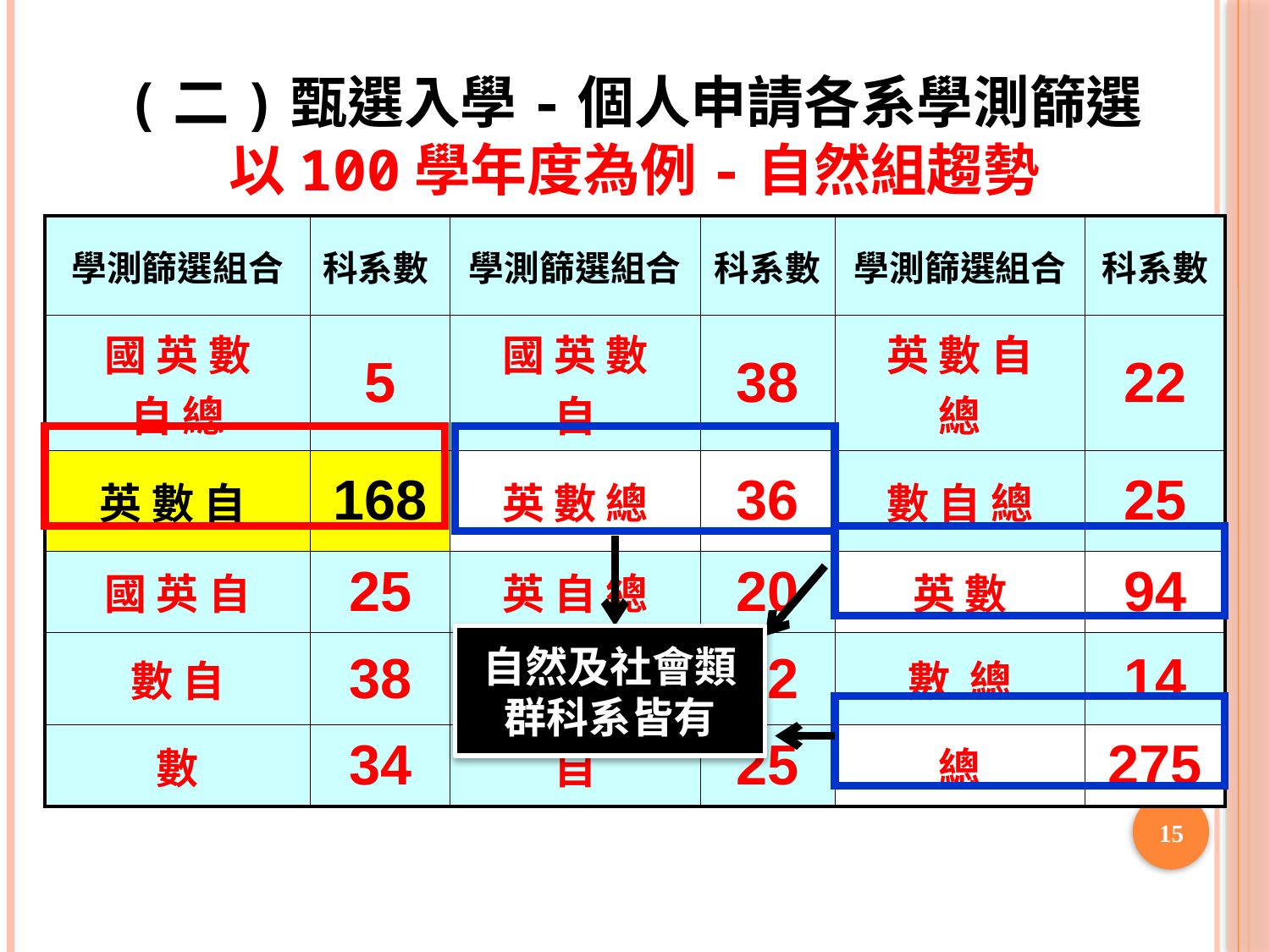

# (二)甄選入學-個人申請各系學測篩選 以100學年度為例-自然組趨勢
| 學測篩選組合 | 科系數 | 學測篩選組合 | 科系數 | 學測篩選組合 | 科系數 |
| --- | --- | --- | --- | --- | --- |
| 國 英 數 自 總 | 5 | 國 英 數 自 | 38 | 英 數 自 總 | 22 |
| 英 數 自 | 168 | 英 數 總 | 36 | 數 自 總 | 25 |
| 國 英 自 | 25 | 英 自 總 | 20 | 英 數 | 94 |
| 數 自 | 38 | 英 自 | 52 | 數 總 | 14 |
| 數 | 34 | 自 | 25 | 總 | 275 |

自然及社會類群科系皆有

15